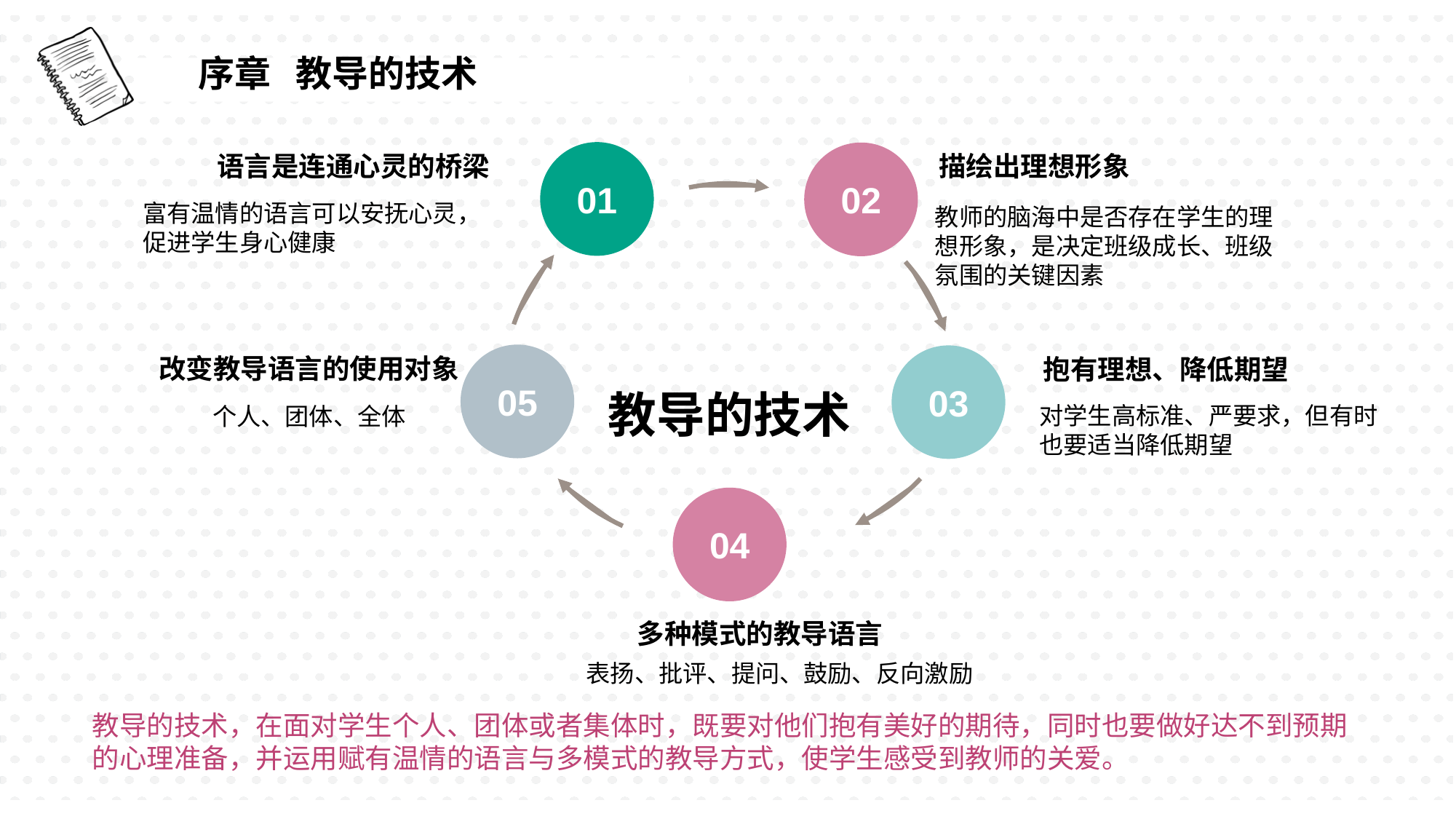

序章   教导的技术

描绘出理想形象
语言是连通心灵的桥梁
01
02

富有温情的语言可以安抚心灵，促进学生身心健康
教师的脑海中是否存在学生的理想形象，是决定班级成长、班级氛围的关键因素

教导的技术

改变教导语言的使用对象
05
抱有理想、降低期望
03
对学生高标准、严要求，但有时也要适当降低期望
个人、团体、全体
04

多种模式的教导语言
表扬、批评、提问、鼓励、反向激励
教导的技术，在面对学生个人、团体或者集体时，既要对他们抱有美好的期待，同时也要做好达不到预期的心理准备，并运用赋有温情的语言与多模式的教导方式，使学生感受到教师的关爱。